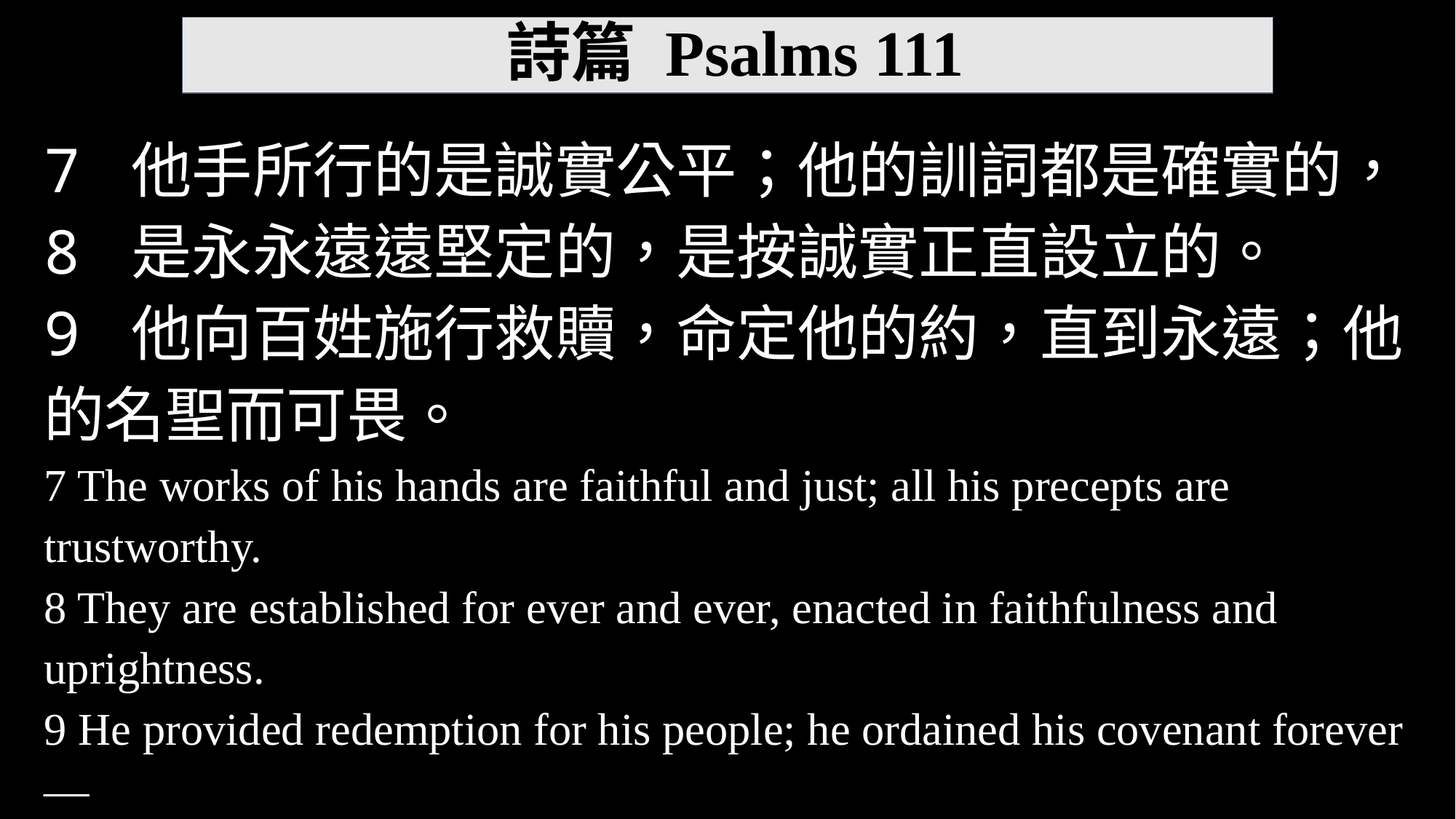

‪‪詩篇 Psalms 111
7 他手所行的是誠實公平；他的訓詞都是確實的，
8 是永永遠遠堅定的，是按誠實正直設立的。
9 他向百姓施行救贖，命定他的約，直到永遠；他的名聖而可畏。
7 The works of his hands are faithful and just; all his precepts are trustworthy.
8 They are established for ever and ever, enacted in faithfulness and uprightness.
9 He provided redemption for his people; he ordained his covenant forever—
holy and awesome is his name.